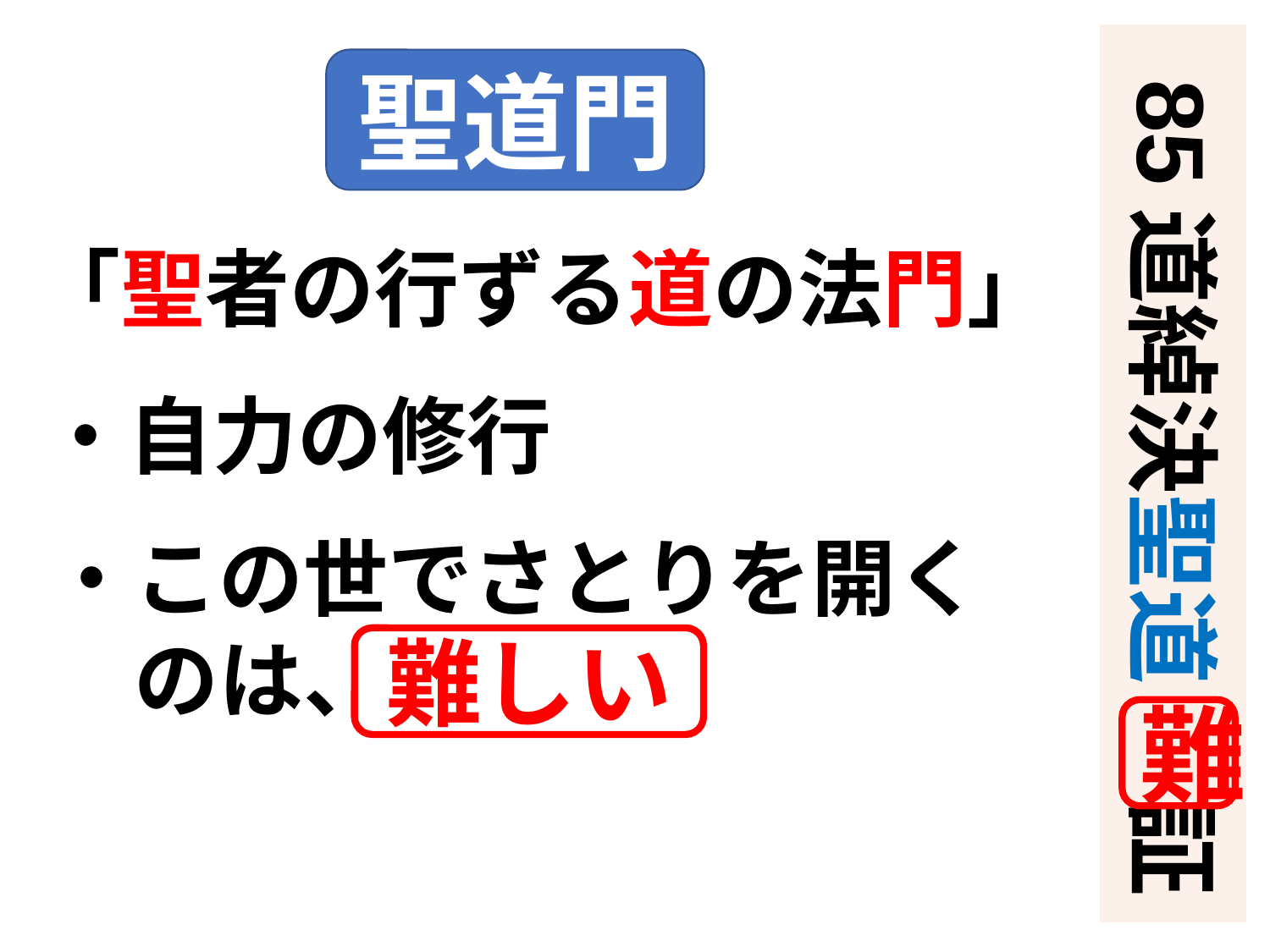

85道綽決聖道　 証
聖道門
「聖者の行ずる道の法門」
・自力の修行
・この世でさとりを開く
　のは、
難しい
難